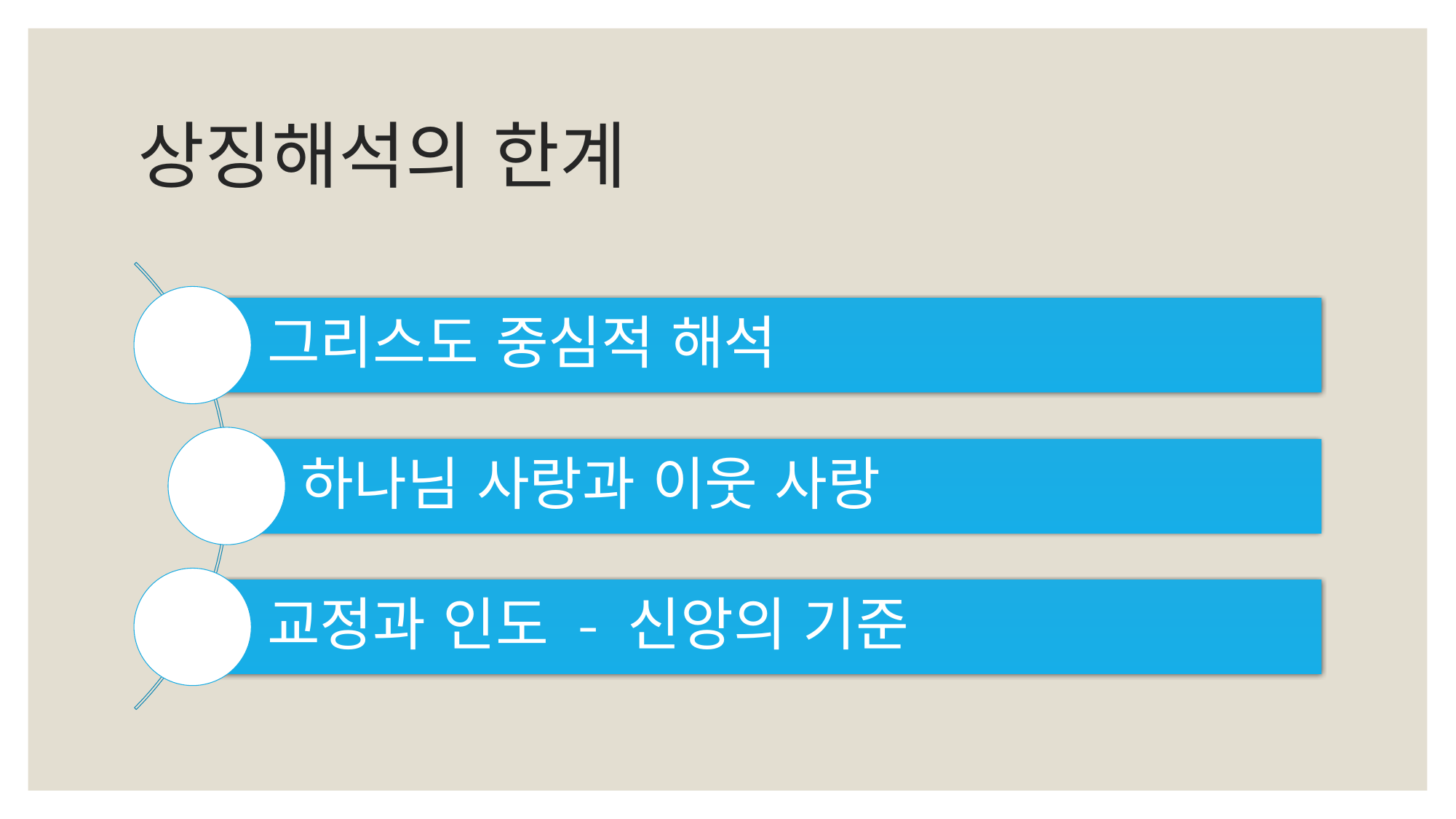

# 상징해석의 한계
그리스도 중심적 해석
하나님 사랑과 이웃 사랑
교정과 인도 - 신앙의 기준